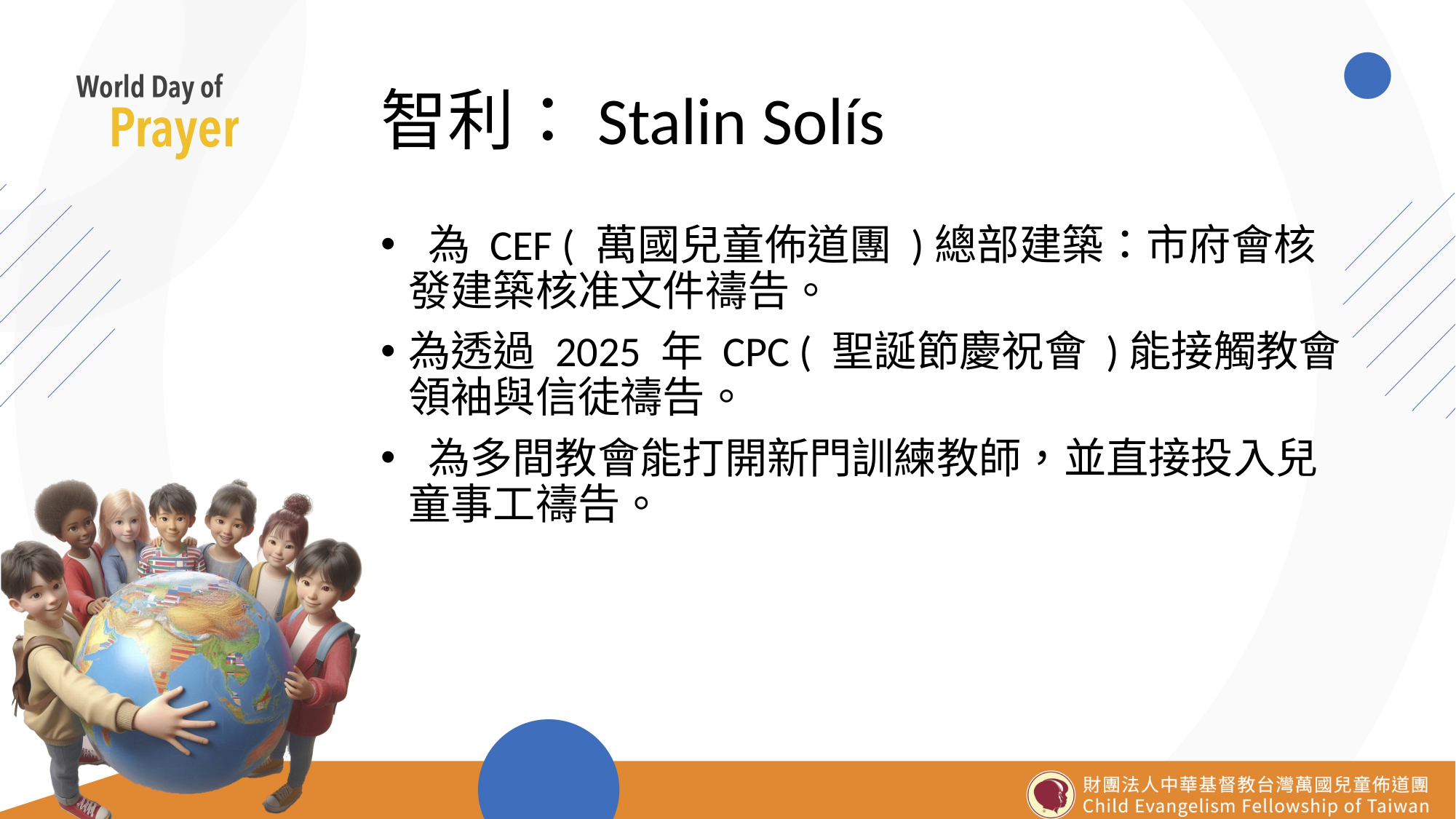

# 智利：Stalin Solís
 為 CEF ( 萬國兒童佈道團 )總部建築：市府會核發建築核准文件禱告。
為透過 2025 年 CPC ( 聖誕節慶祝會 )能接觸教會領袖與信徒禱告。
 為多間教會能打開新門訓練教師，並直接投入兒童事工禱告。